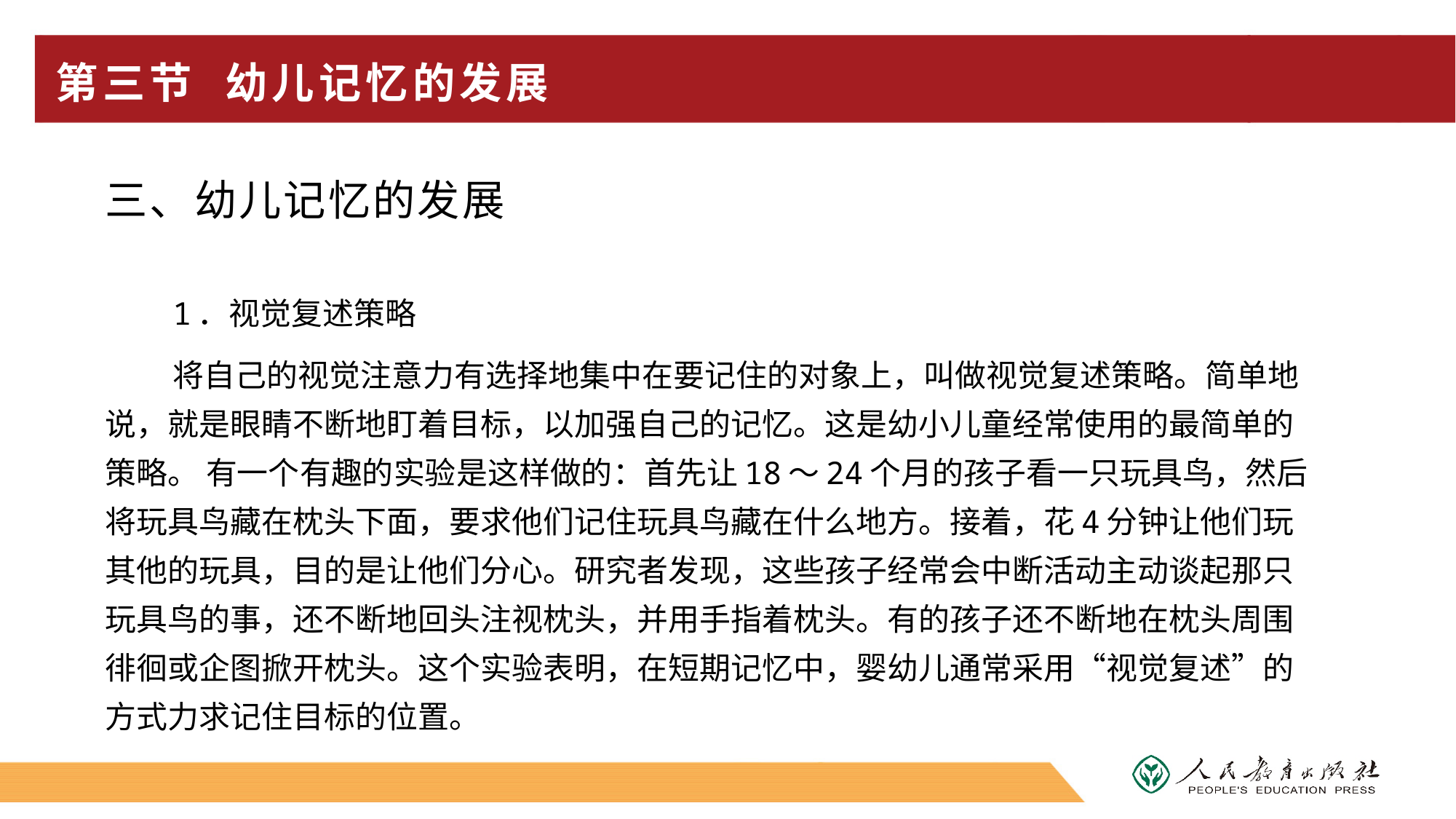

# 第三节  幼儿记忆的发展
三、幼儿记忆的发展
1．视觉复述策略
将自己的视觉注意力有选择地集中在要记住的对象上，叫做视觉复述策略。简单地说，就是眼睛不断地盯着目标，以加强自己的记忆。这是幼小儿童经常使用的最简单的策略。 有一个有趣的实验是这样做的：首先让18～24个月的孩子看一只玩具鸟，然后将玩具鸟藏在枕头下面，要求他们记住玩具鸟藏在什么地方。接着，花4分钟让他们玩其他的玩具，目的是让他们分心。研究者发现，这些孩子经常会中断活动主动谈起那只玩具鸟的事，还不断地回头注视枕头，并用手指着枕头。有的孩子还不断地在枕头周围徘徊或企图掀开枕头。这个实验表明，在短期记忆中，婴幼儿通常采用“视觉复述”的方式力求记住目标的位置。